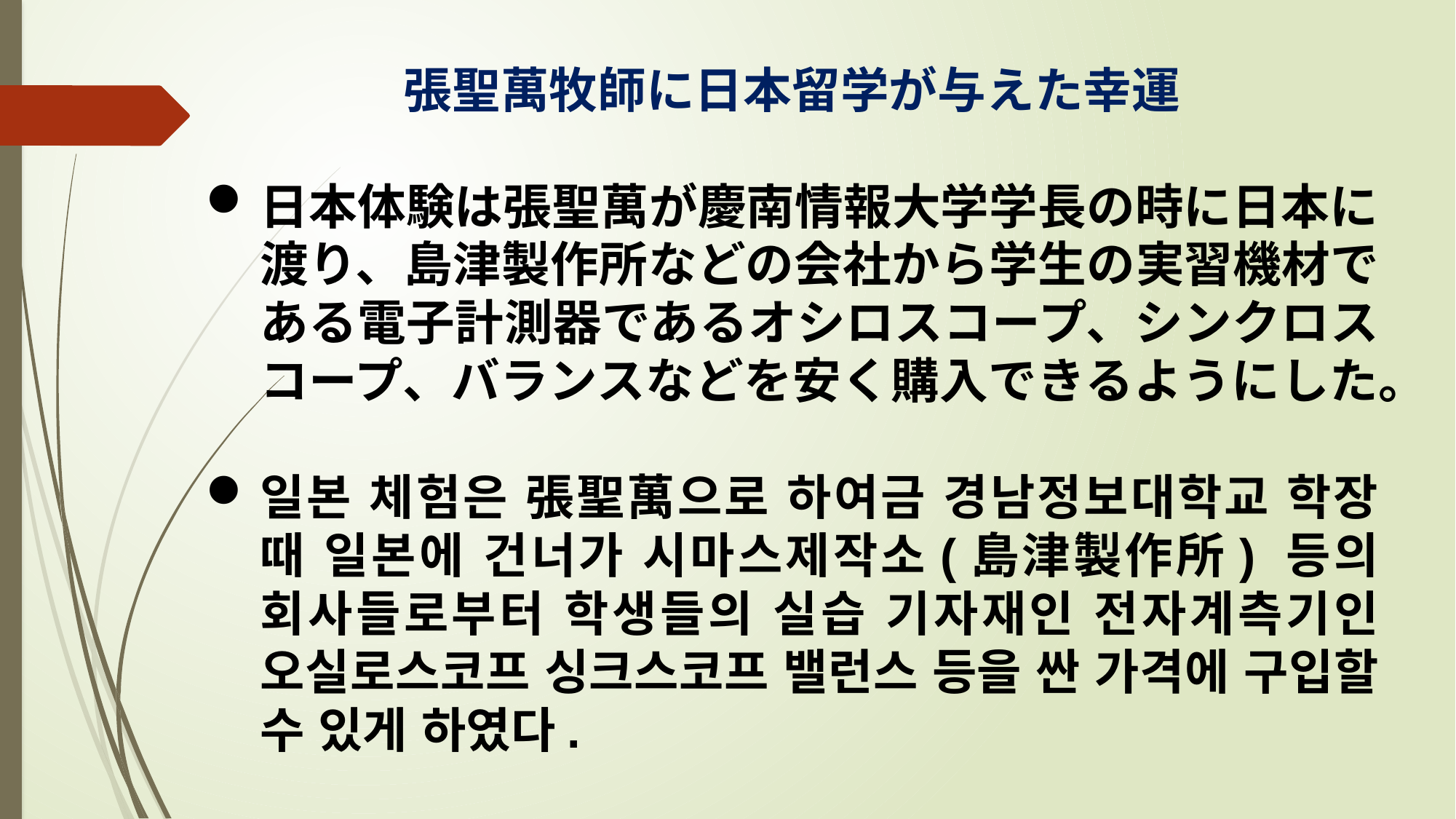

張聖萬牧師に日本留学が与えた幸運

日本体験は張聖萬が慶南情報大学学長の時に日本に渡り、島津製作所などの会社から学生の実習機材である電子計測器であるオシロスコープ、シンクロスコープ、バランスなどを安く購入できるようにした。

일본 체험은 張聖萬으로 하여금 경남정보대학교 학장 때 일본에 건너가 시마스제작소(島津製作所) 등의 회사들로부터 학생들의 실습 기자재인 전자계측기인 오실로스코프 싱크스코프 밸런스 등을 싼 가격에 구입할 수 있게 하였다.